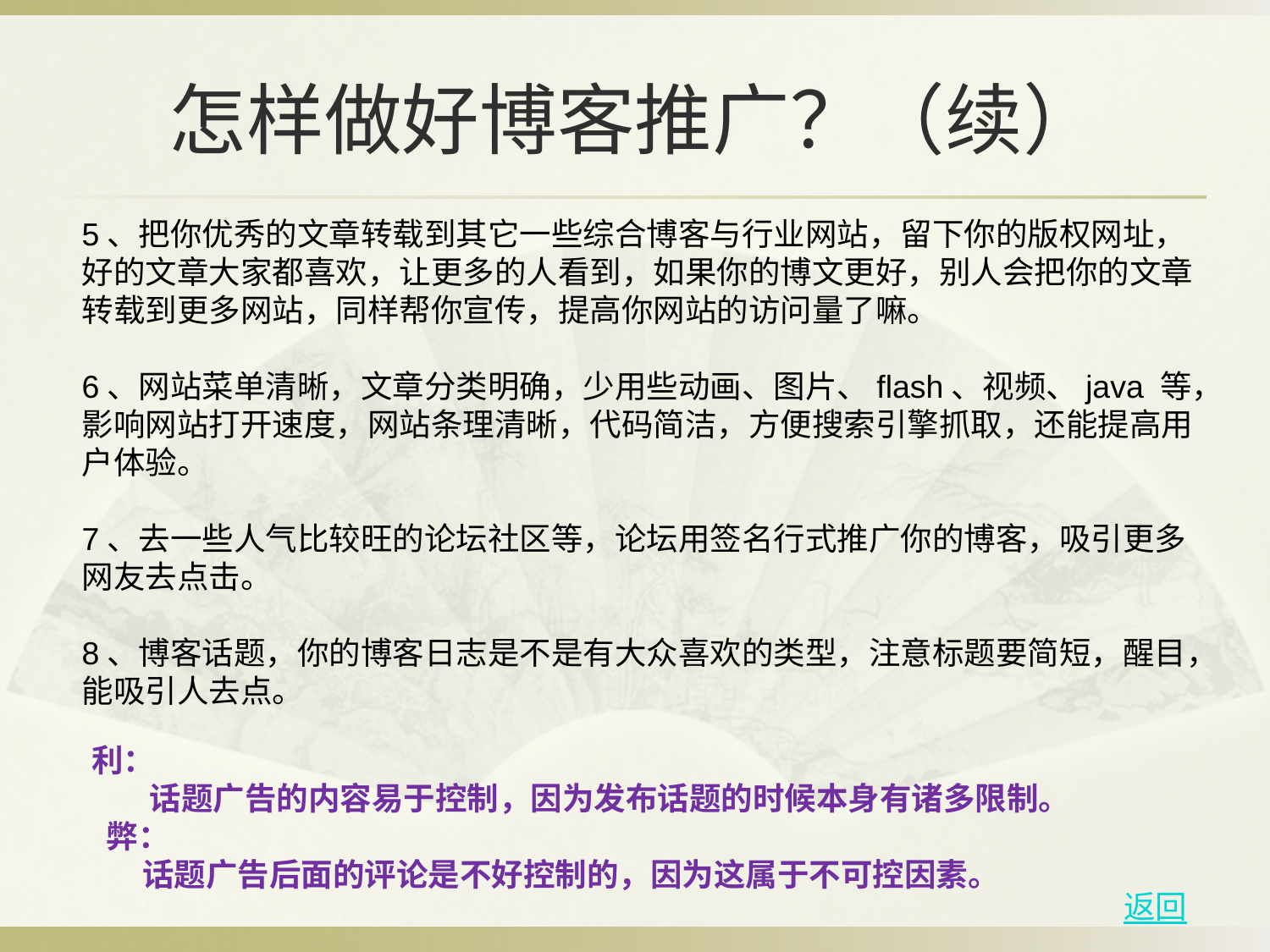

# 怎样做好博客推广？（续）
5、把你优秀的文章转载到其它一些综合博客与行业网站，留下你的版权网址，好的文章大家都喜欢，让更多的人看到，如果你的博文更好，别人会把你的文章转载到更多网站，同样帮你宣传，提高你网站的访问量了嘛。

6、网站菜单清晰，文章分类明确，少用些动画、图片、flash、视频、java 等，影响网站打开速度，网站条理清晰，代码简洁，方便搜索引擎抓取，还能提高用户体验。

7、去一些人气比较旺的论坛社区等，论坛用签名行式推广你的博客，吸引更多网友去点击。

8、博客话题，你的博客日志是不是有大众喜欢的类型，注意标题要简短，醒目，能吸引人去点。
利：
       话题广告的内容易于控制，因为发布话题的时候本身有诸多限制。
 弊：
      话题广告后面的评论是不好控制的，因为这属于不可控因素。
返回